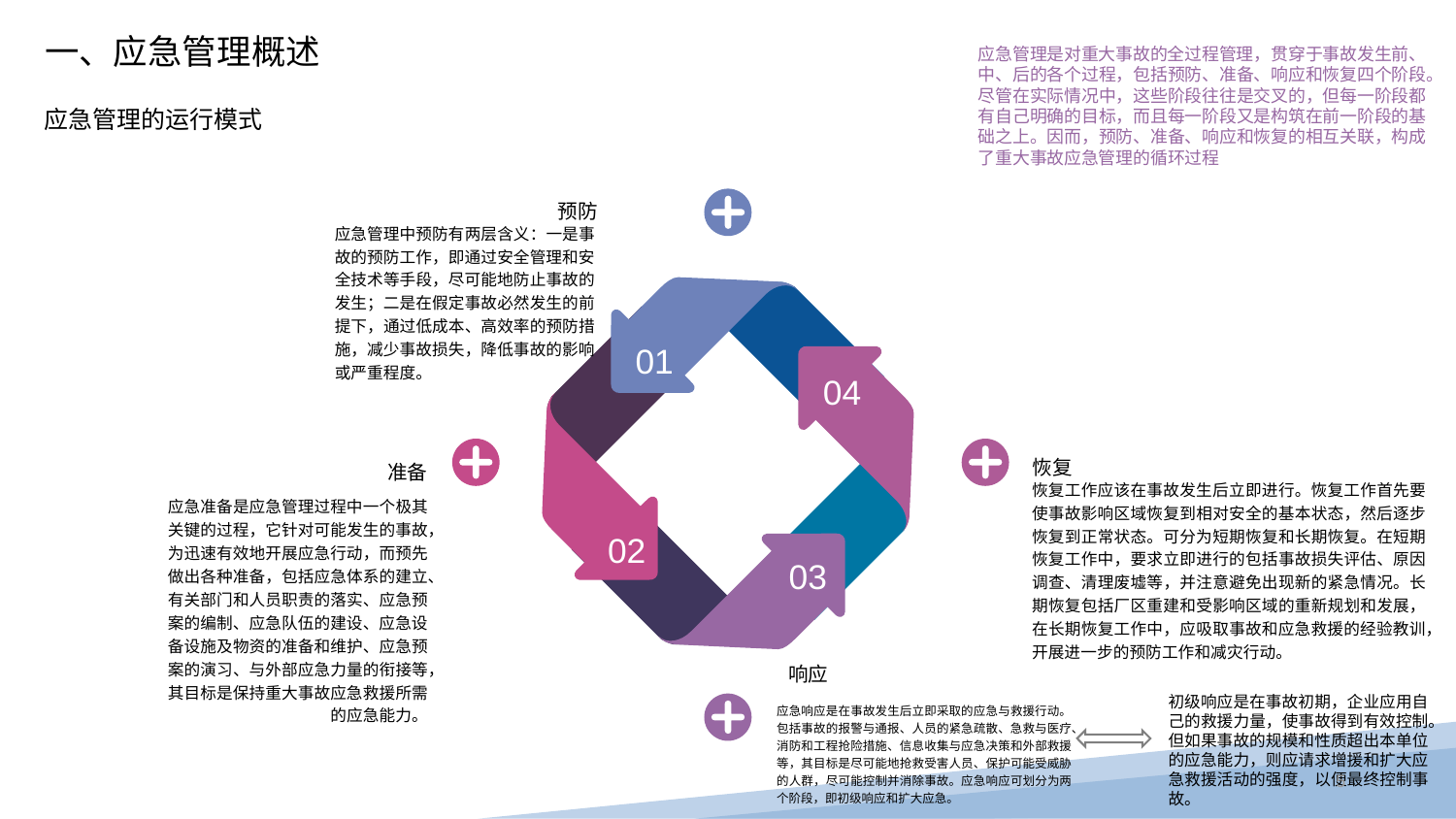

一、应急管理概述
应急管理是对重大事故的全过程管理，贯穿于事故发生前、中、后的各个过程，包括预防、准备、响应和恢复四个阶段。尽管在实际情况中，这些阶段往往是交叉的，但每一阶段都有自己明确的目标，而且每一阶段又是构筑在前一阶段的基础之上。因而，预防、准备、响应和恢复的相互关联，构成了重大事故应急管理的循环过程
应急管理的运行模式
预防

应急管理中预防有两层含义：一是事故的预防工作，即通过安全管理和安全技术等手段，尽可能地防止事故的发生；二是在假定事故必然发生的前提下，通过低成本、高效率的预防措施，减少事故损失，降低事故的影响或严重程度。

01
04

恢复

准备
恢复工作应该在事故发生后立即进行。恢复工作首先要使事故影响区域恢复到相对安全的基本状态，然后逐步恢复到正常状态。可分为短期恢复和长期恢复。在短期恢复工作中，要求立即进行的包括事故损失评估、原因调查、清理废墟等，并注意避免出现新的紧急情况。长期恢复包括厂区重建和受影响区域的重新规划和发展，在长期恢复工作中，应吸取事故和应急救援的经验教训，开展进一步的预防工作和减灾行动。
应急准备是应急管理过程中一个极其关键的过程，它针对可能发生的事故，为迅速有效地开展应急行动，而预先做出各种准备，包括应急体系的建立、有关部门和人员职责的落实、应急预案的编制、应急队伍的建设、应急设备设施及物资的准备和维护、应急预案的演习、与外部应急力量的衔接等，其目标是保持重大事故应急救援所需的应急能力。

02
03

响应
初级响应是在事故初期，企业应用自己的救援力量，使事故得到有效控制。但如果事故的规模和性质超出本单位的应急能力，则应请求增援和扩大应急救援活动的强度，以便最终控制事故。

应急响应是在事故发生后立即采取的应急与救援行动。包括事故的报警与通报、人员的紧急疏散、急救与医疗、消防和工程抢险措施、信息收集与应急决策和外部救援等，其目标是尽可能地抢救受害人员、保护可能受威胁的人群，尽可能控制并消除事故。应急响应可划分为两个阶段，即初级响应和扩大应急。

5